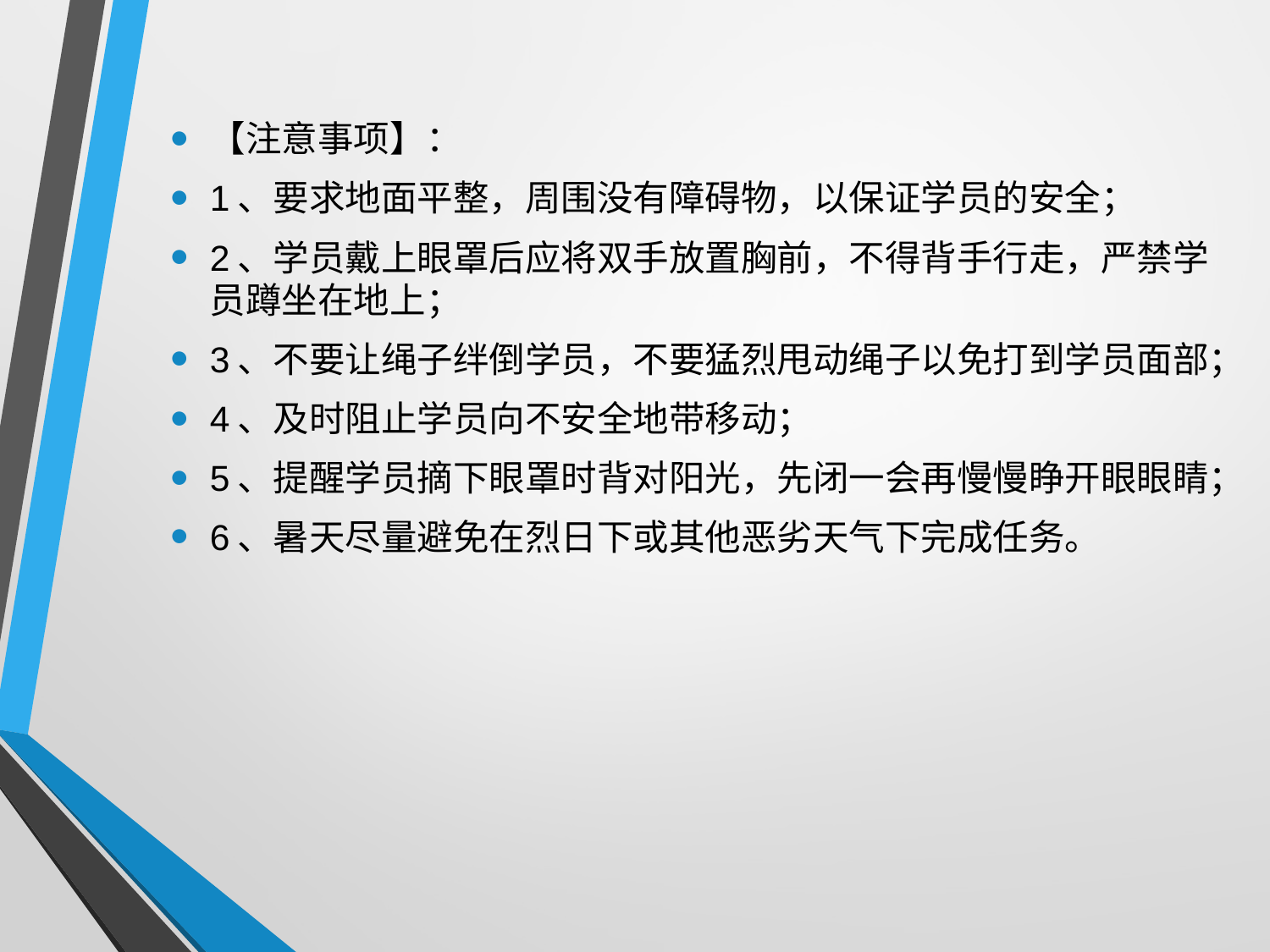

【注意事项】：
1、要求地面平整，周围没有障碍物，以保证学员的安全；
2、学员戴上眼罩后应将双手放置胸前，不得背手行走，严禁学员蹲坐在地上；
3、不要让绳子绊倒学员，不要猛烈甩动绳子以免打到学员面部；
4、及时阻止学员向不安全地带移动；
5、提醒学员摘下眼罩时背对阳光，先闭一会再慢慢睁开眼眼睛；
6、暑天尽量避免在烈日下或其他恶劣天气下完成任务。